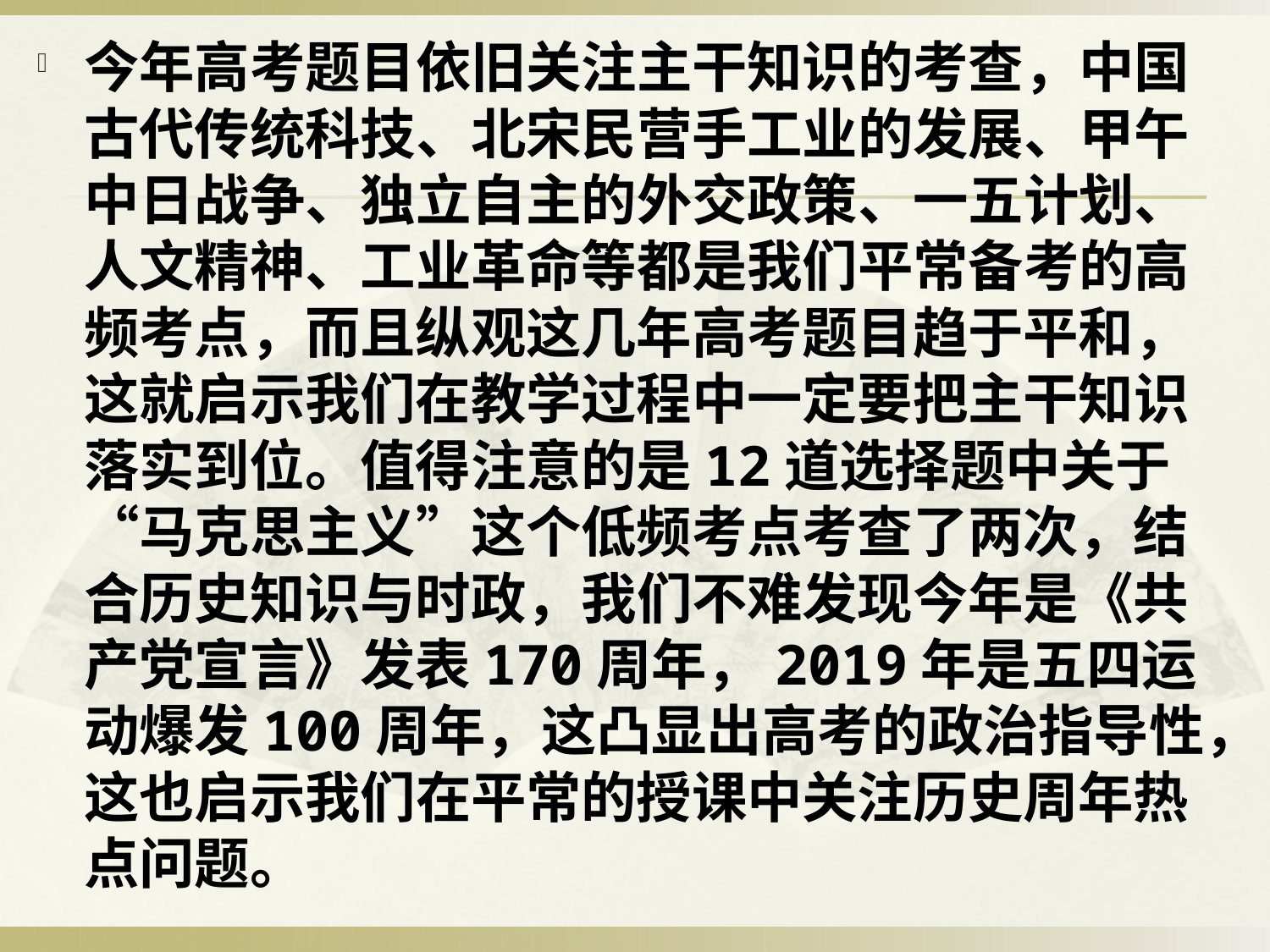

今年高考题目依旧关注主干知识的考查，中国古代传统科技、北宋民营手工业的发展、甲午中日战争、独立自主的外交政策、一五计划、人文精神、工业革命等都是我们平常备考的高频考点，而且纵观这几年高考题目趋于平和，这就启示我们在教学过程中一定要把主干知识落实到位。值得注意的是12道选择题中关于“马克思主义”这个低频考点考查了两次，结合历史知识与时政，我们不难发现今年是《共产党宣言》发表170周年，2019年是五四运动爆发100周年，这凸显出高考的政治指导性，这也启示我们在平常的授课中关注历史周年热点问题。